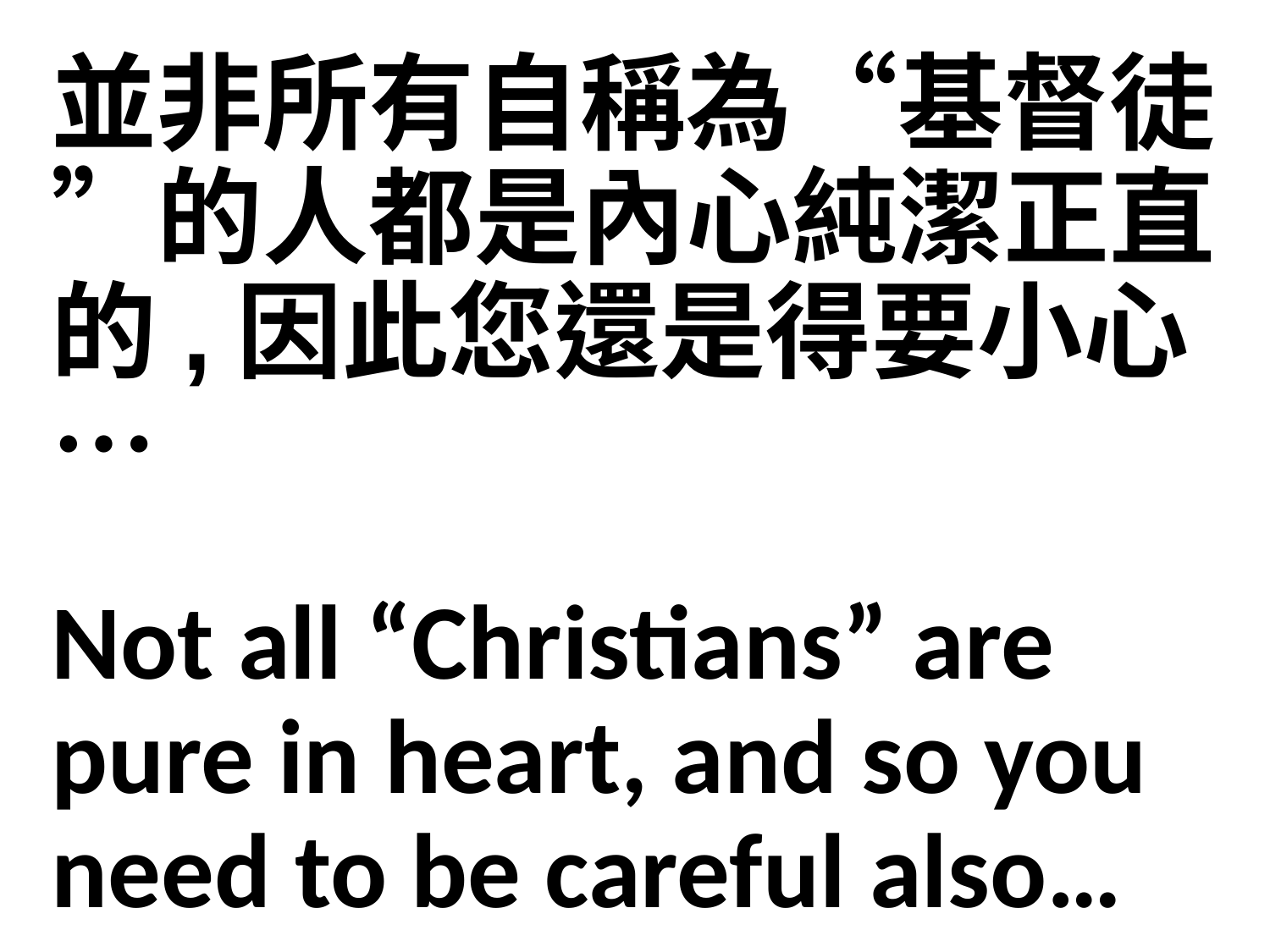

並非所有自稱為“基督徒”的人都是內心純潔正直的,因此您還是得要小心…

Not all “Christians” are pure in heart, and so you need to be careful also…